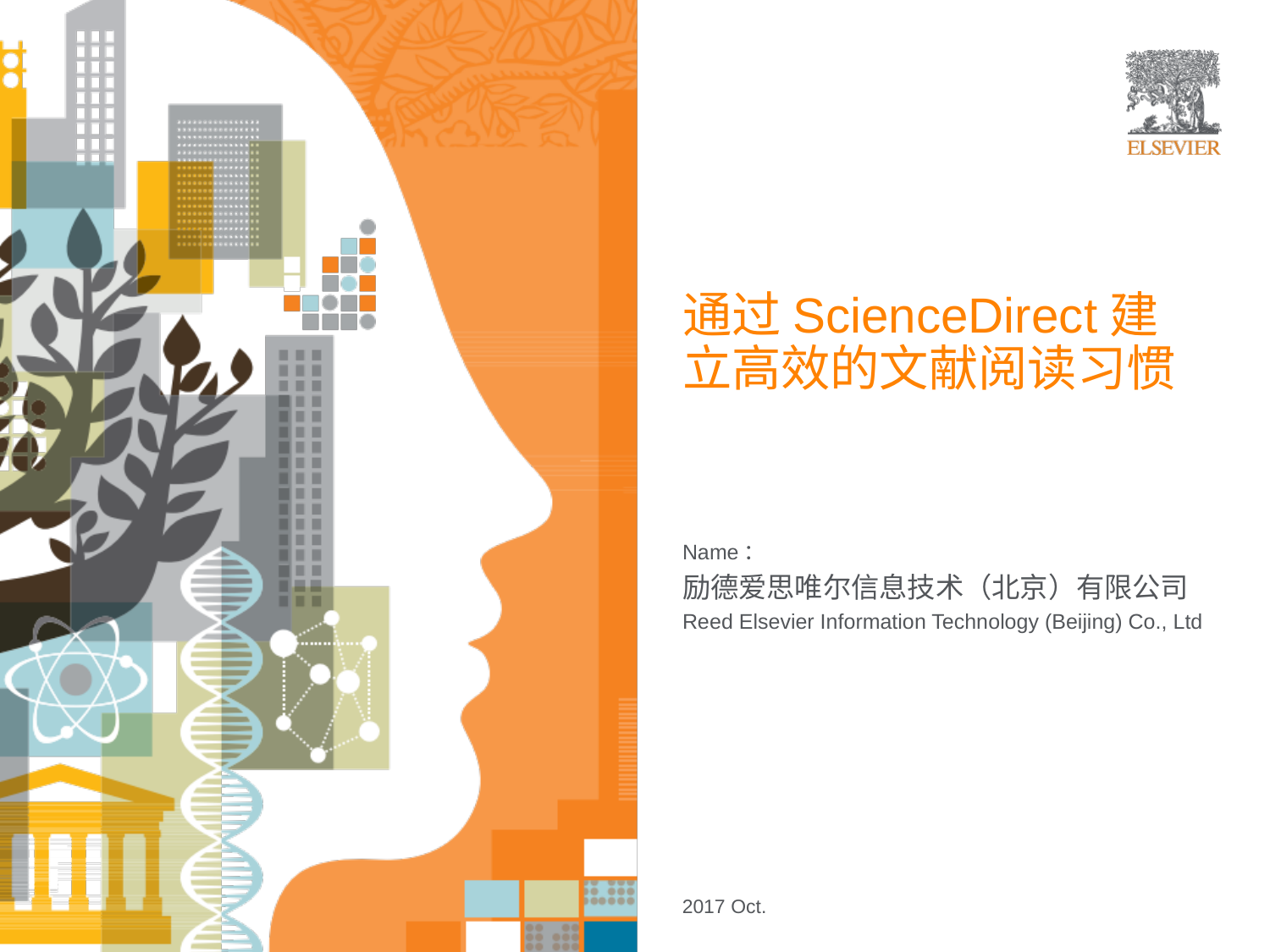

# 通过ScienceDirect建立高效的文献阅读习惯
Name：
励德爱思唯尔信息技术（北京）有限公司
Reed Elsevier Information Technology (Beijing) Co., Ltd
2017 Oct.